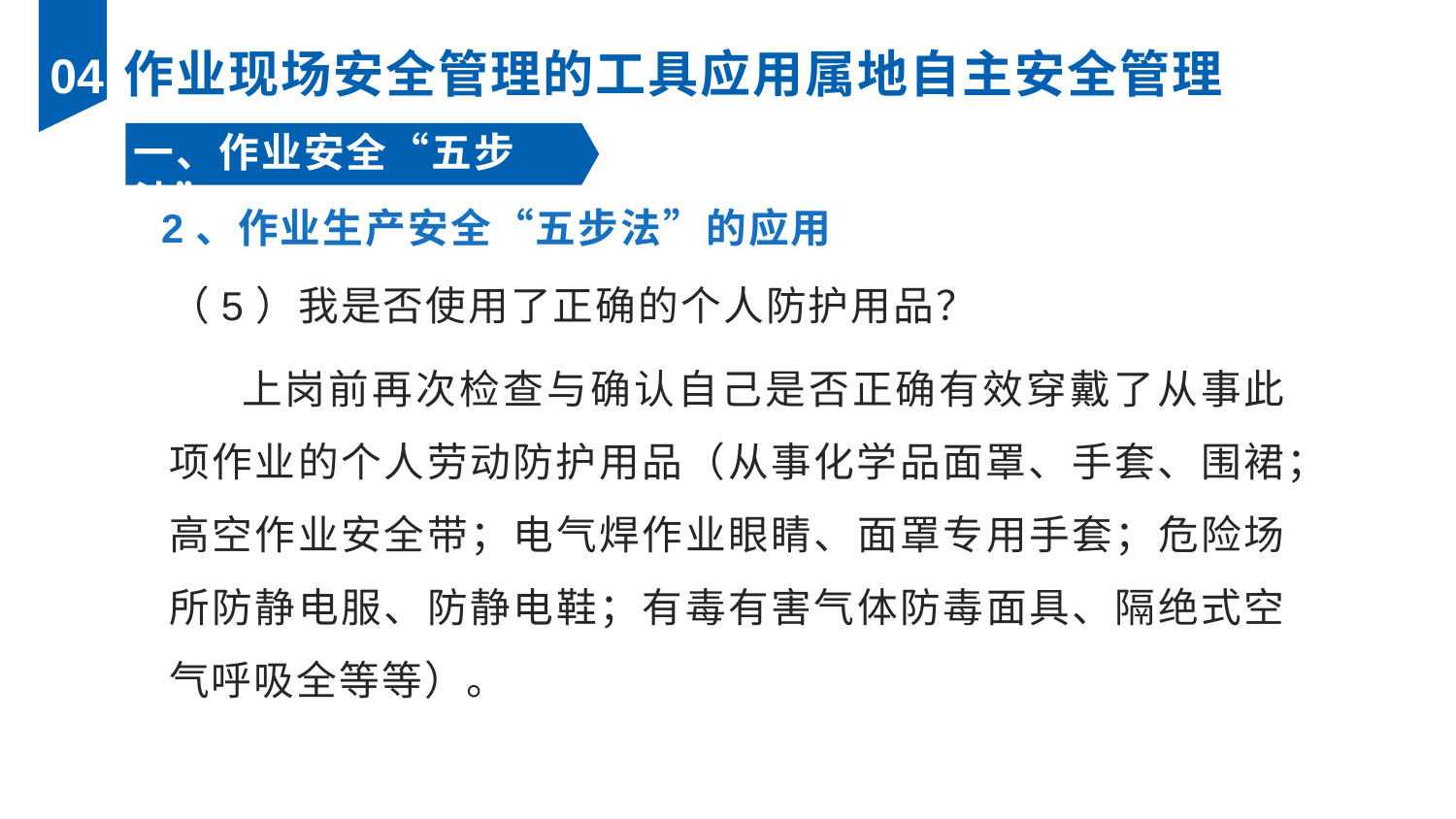

作业现场安全管理的工具应用属地自主安全管理
04
一、作业安全“五步法”

2、作业生产安全“五步法”的应用
（5）我是否使用了正确的个人防护用品？
上岗前再次检查与确认自己是否正确有效穿戴了从事此项作业的个人劳动防护用品（从事化学品面罩、手套、围裙；高空作业安全带；电气焊作业眼睛、面罩专用手套；危险场所防静电服、防静电鞋；有毒有害气体防毒面具、隔绝式空气呼吸全等等）。